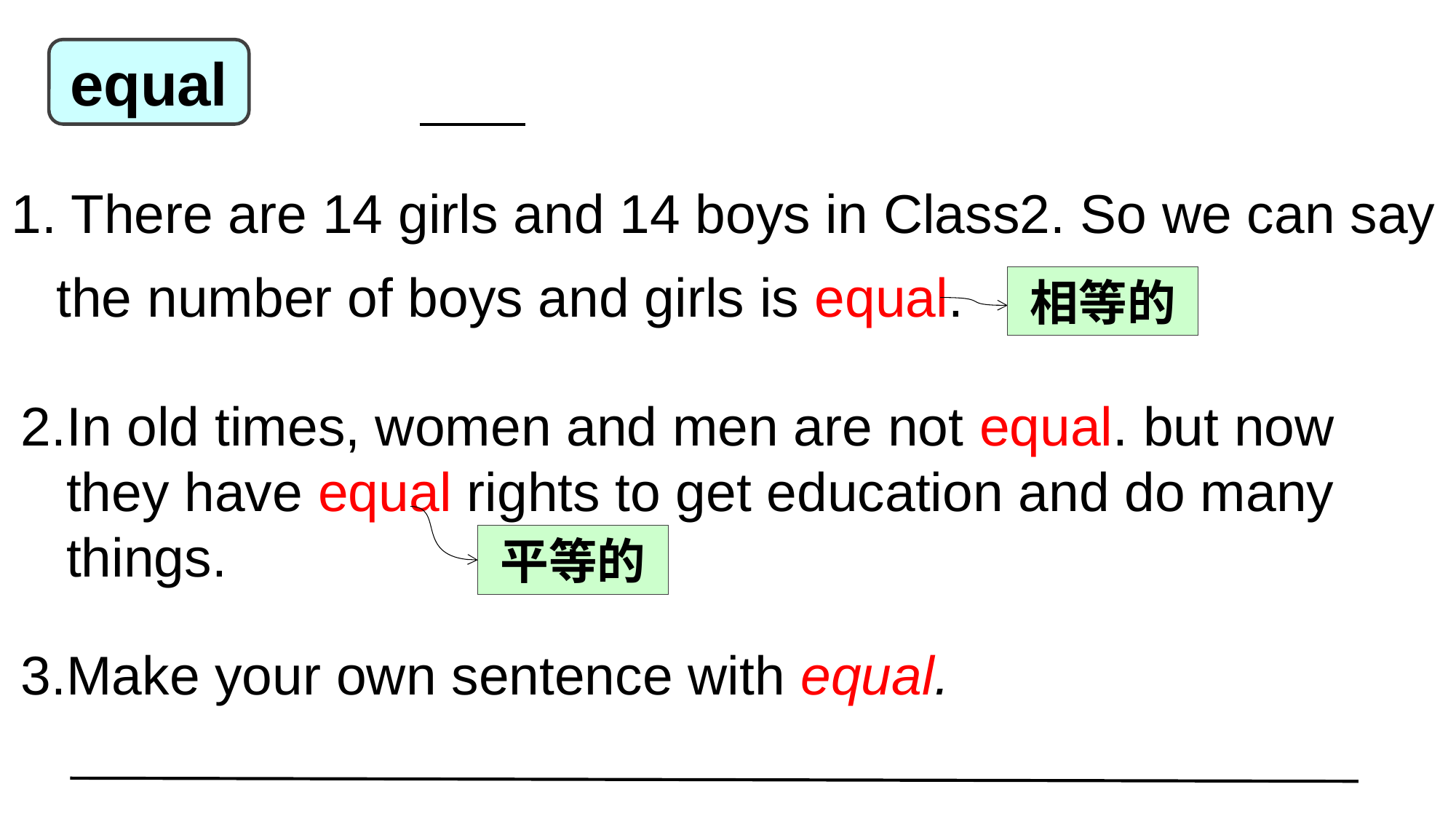

equal

1. There are 14 girls and 14 boys in Class2. So we can say
   the number of boys and girls is equal.

相等的
  2.In old times, women and men are not equal. but now
     they have equal rights to get education and do many
     things.
平等的
  3.Make your own sentence with equal.